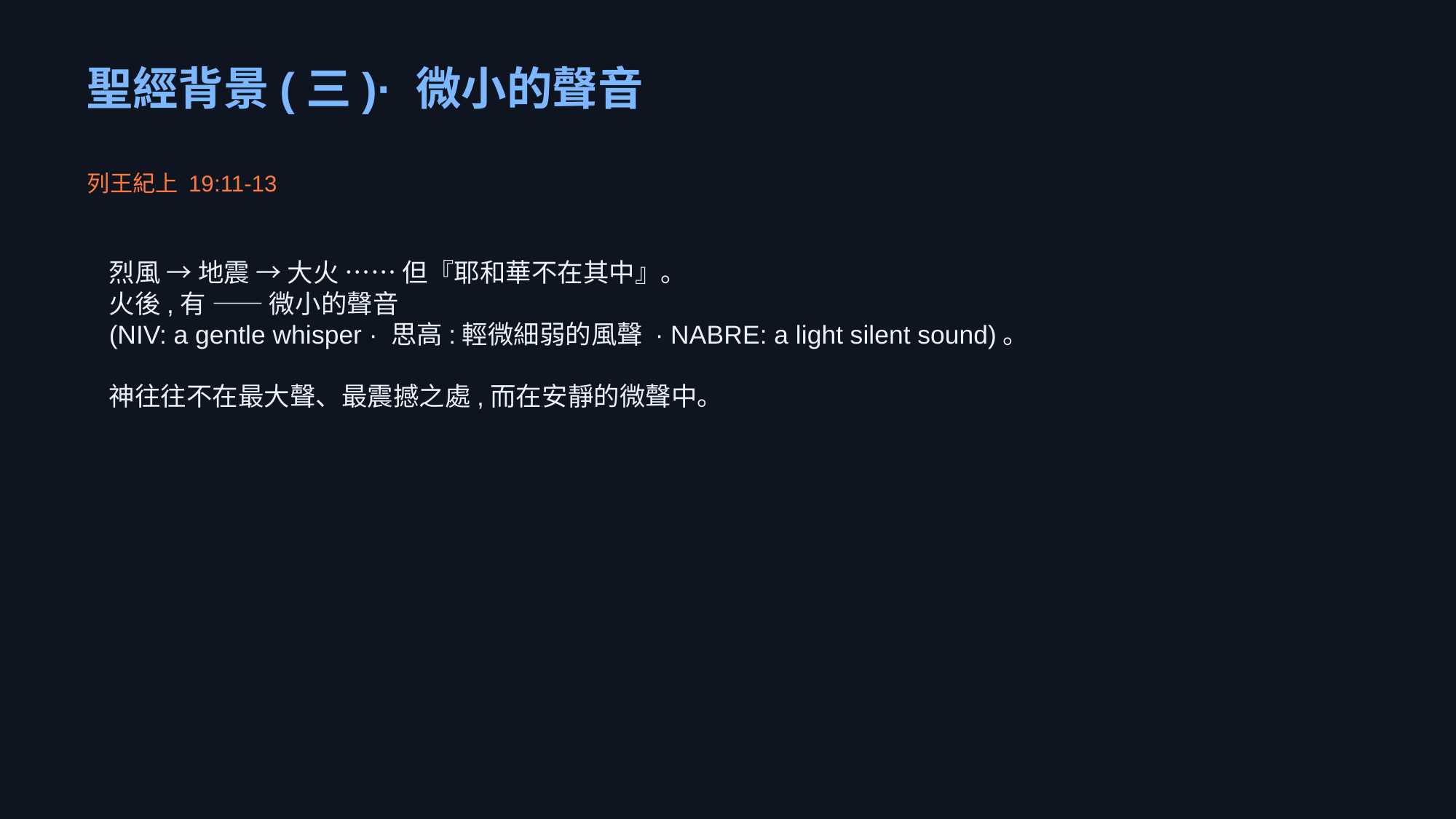

聖經背景(三)· 微小的聲音
列王紀上 19:11-13
烈風 → 地震 → 大火 …… 但『耶和華不在其中』。
火後,有 —— 微小的聲音
(NIV: a gentle whisper · 思高:輕微細弱的風聲 · NABRE: a light silent sound)。

神往往不在最大聲、最震撼之處,而在安靜的微聲中。